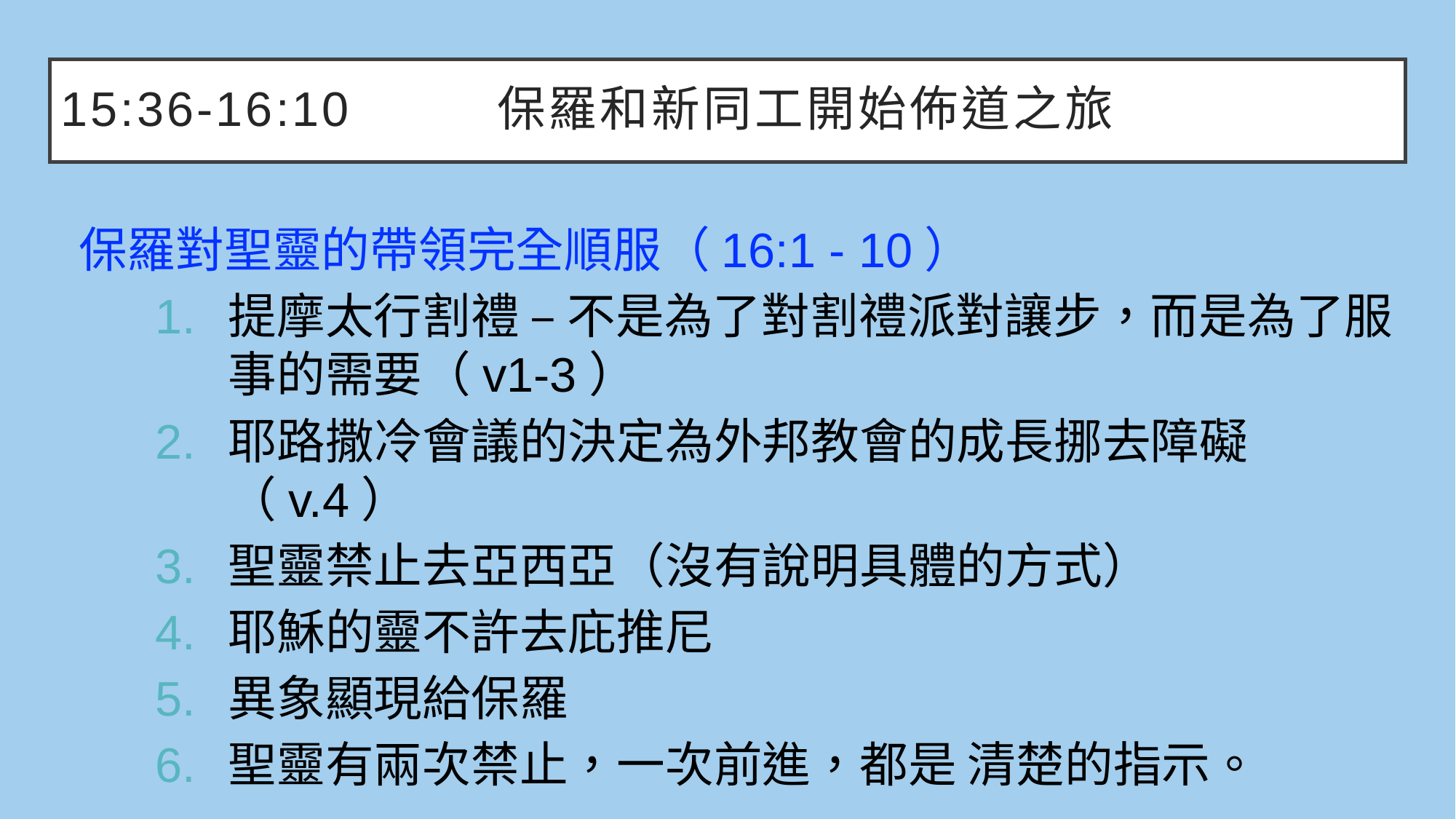

# 15:36-16:10		保羅和新同工開始佈道之旅
保羅對聖靈的帶領完全順服（16:1 - 10）
提摩太行割禮 – 不是為了對割禮派對讓步，而是為了服事的需要（v1-3）
耶路撒冷會議的決定為外邦教會的成長挪去障礙（v.4）
聖靈禁止去亞西亞（沒有說明具體的方式）
耶穌的靈不許去庇推尼
異象顯現給保羅
聖靈有兩次禁止，一次前進，都是 清楚的指示。